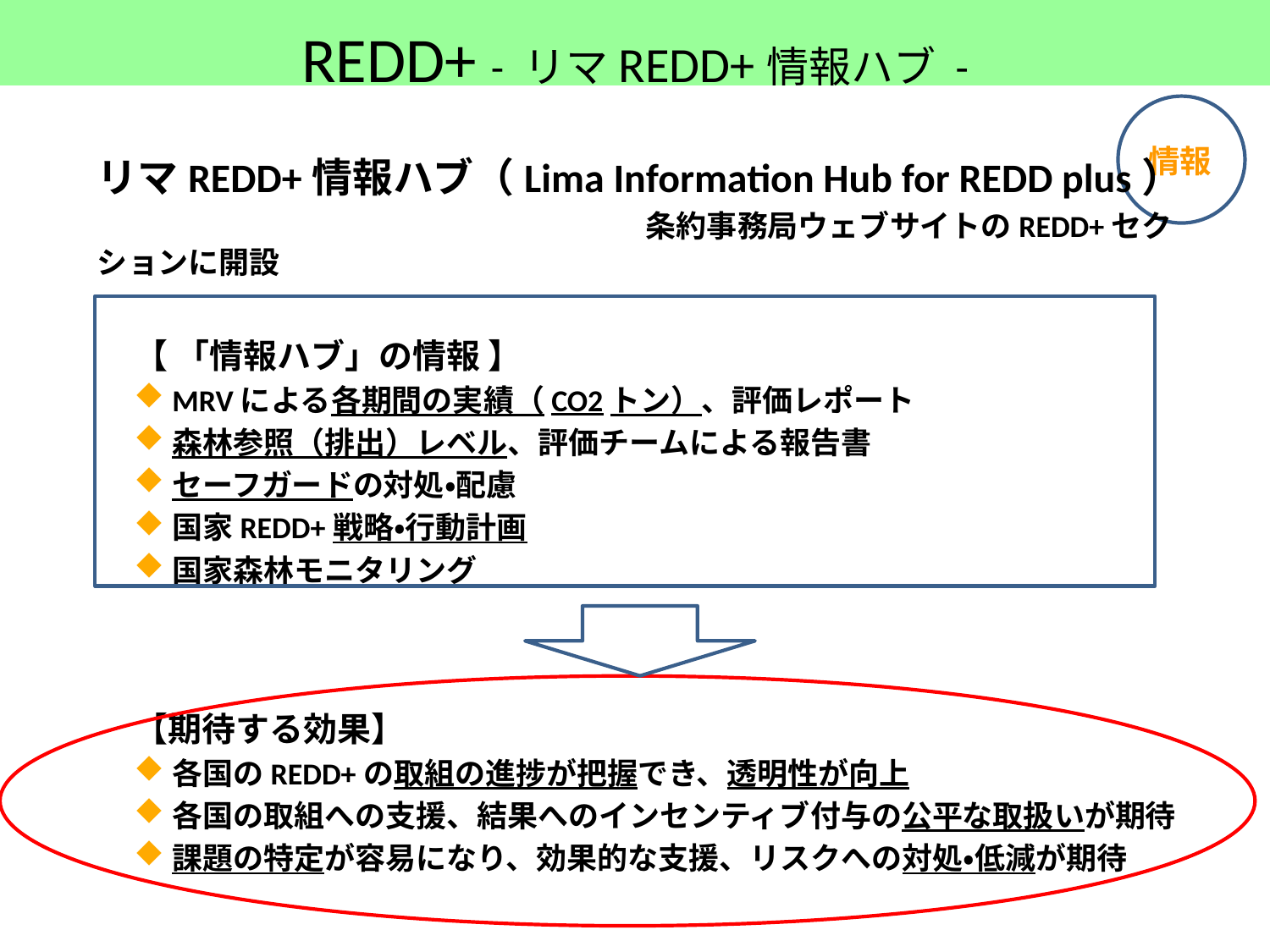

REDD+ - リマREDD+情報ハブ -

情報
リマREDD+情報ハブ（Lima Information Hub for REDD plus）
　　　　　　　　　　　　　　　　　　条約事務局ウェブサイトのREDD+セクションに開設

【 「情報ハブ」の情報 】
MRVによる各期間の実績（CO2トン）、評価レポート
森林参照（排出）レベル、評価チームによる報告書
セーフガードの対処・配慮
国家REDD+戦略・行動計画
国家森林モニタリング

【期待する効果】
各国のREDD+の取組の進捗が把握でき、透明性が向上
各国の取組への支援、結果へのインセンティブ付与の公平な取扱いが期待
課題の特定が容易になり、効果的な支援、リスクへの対処・低減が期待